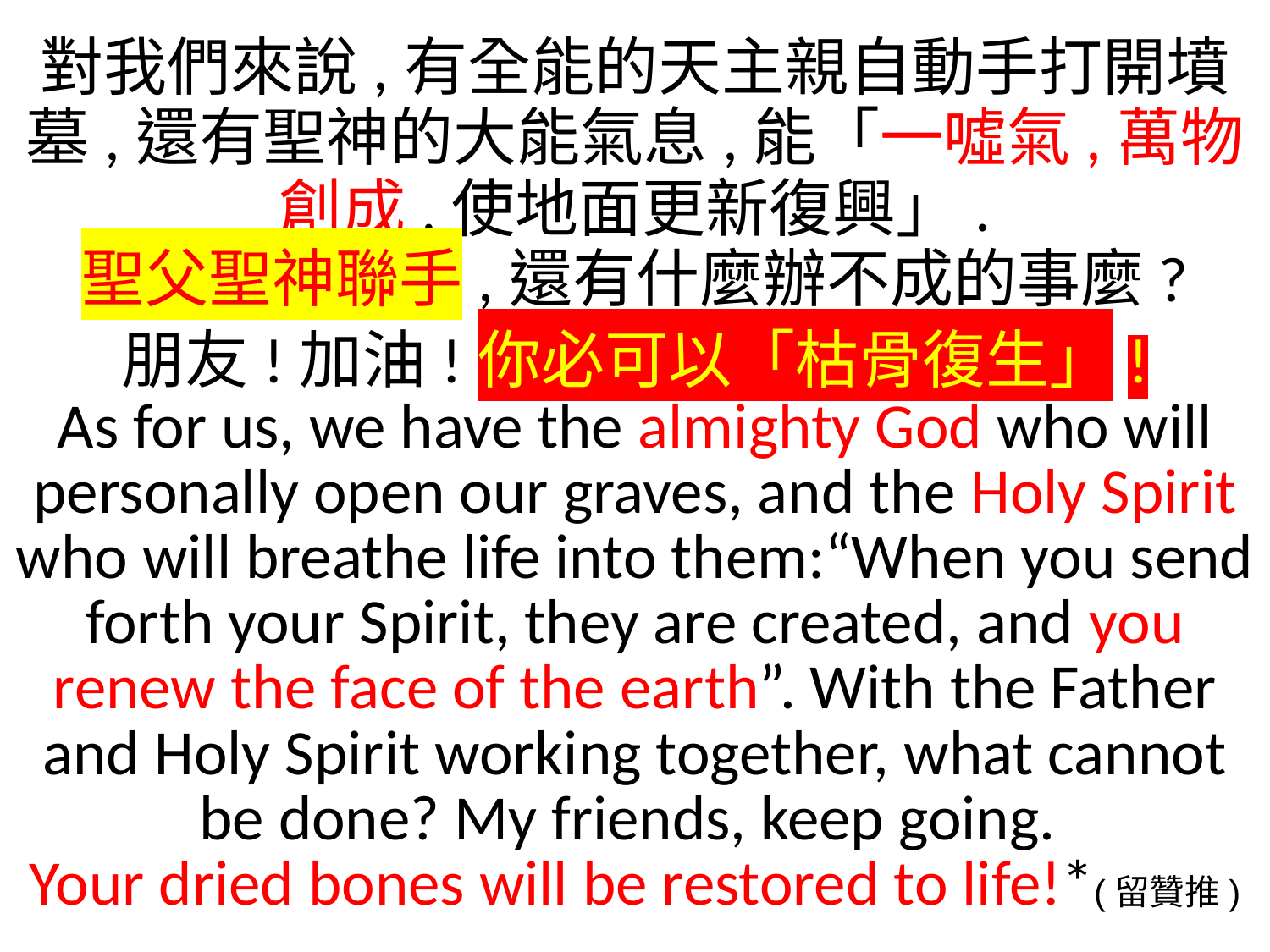

對我們來說,有全能的天主親自動手打開墳墓,還有聖神的大能氣息,能「一噓氣,萬物創成,使地面更新復興」.
聖父聖神聯手,還有什麼辦不成的事麼?
朋友!加油!你必可以「枯骨復生」!
As for us, we have the almighty God who will personally open our graves, and the Holy Spirit who will breathe life into them:“When you send forth your Spirit, they are created, and you renew the face of the earth”. With the Father and Holy Spirit working together, what cannot be done? My friends, keep going.
Your dried bones will be restored to life!*(留贊推)